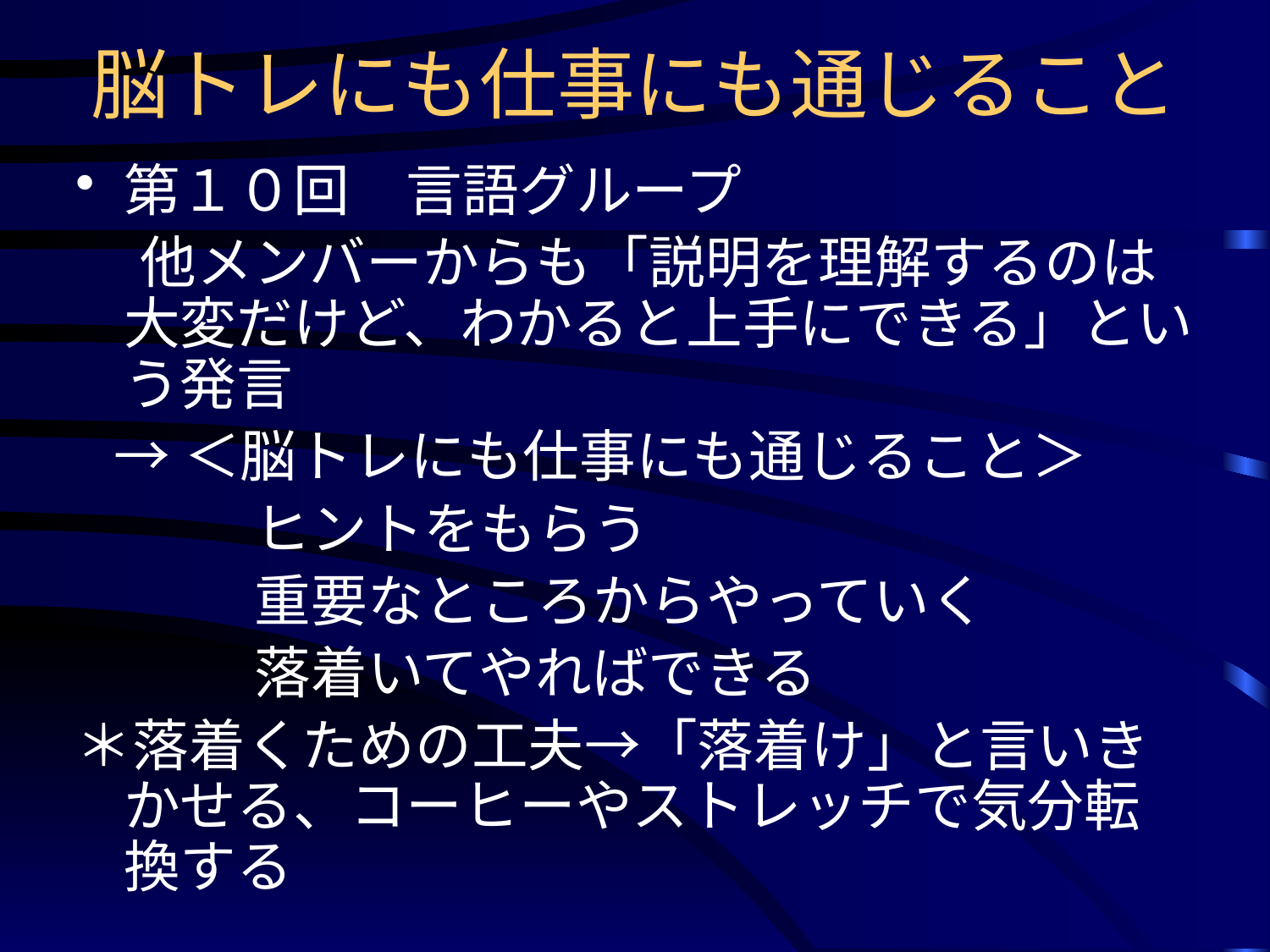

脳トレにも仕事にも通じること
第１０回　言語グループ
    他メンバーからも「説明を理解するのは大変だけど、わかると上手にできる」という発言
   →＜脳トレにも仕事にも通じること＞
             ヒントをもらう
             重要なところからやっていく
             落着いてやればできる
＊落着くための工夫→「落着け」と言いきかせる、コーヒーやストレッチで気分転換する